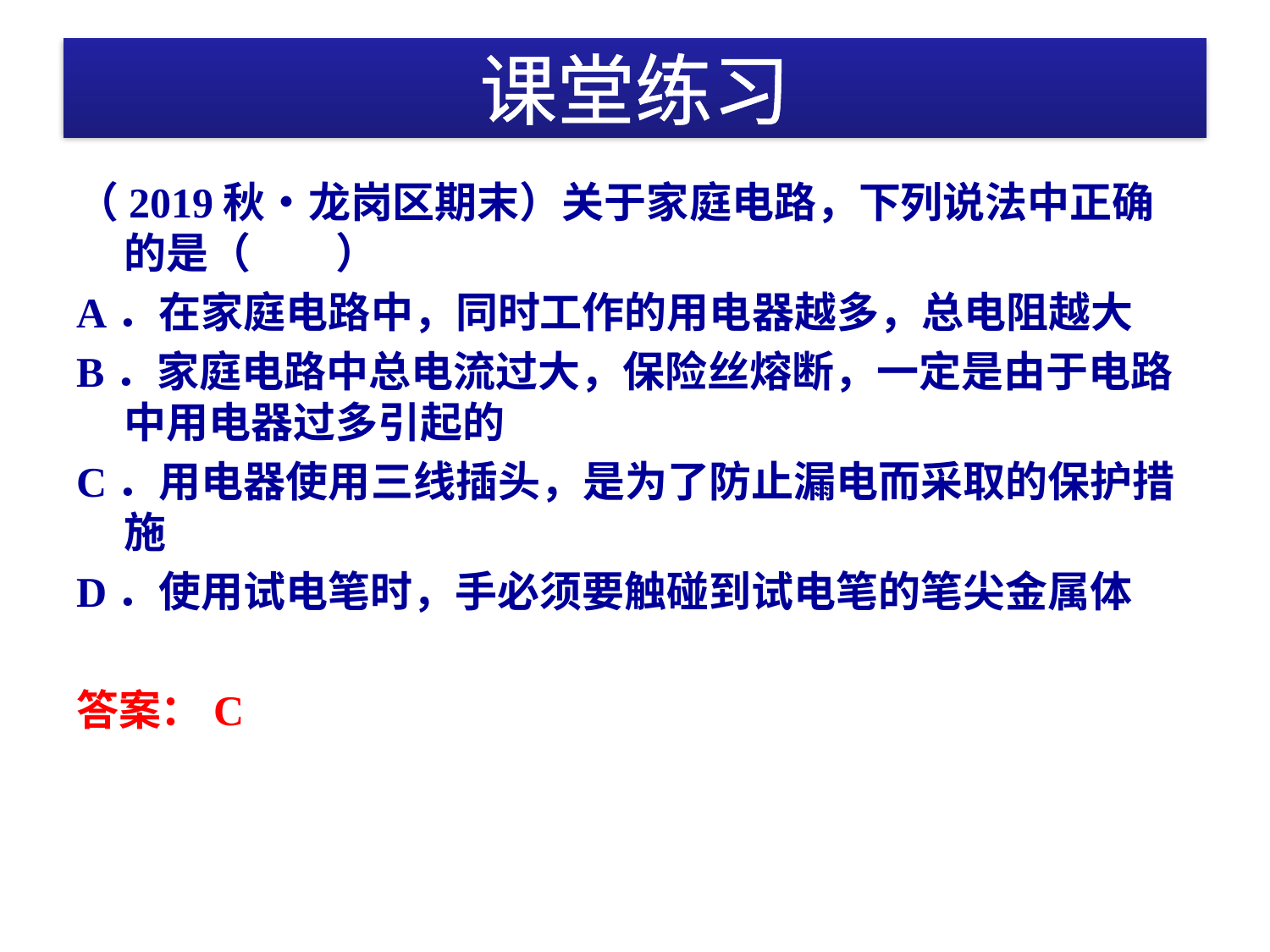

# 课堂练习
（2019秋•龙岗区期末）关于家庭电路，下列说法中正确的是（　　）
A．在家庭电路中，同时工作的用电器越多，总电阻越大
B．家庭电路中总电流过大，保险丝熔断，一定是由于电路中用电器过多引起的
C．用电器使用三线插头，是为了防止漏电而采取的保护措施
D．使用试电笔时，手必须要触碰到试电笔的笔尖金属体

答案：C